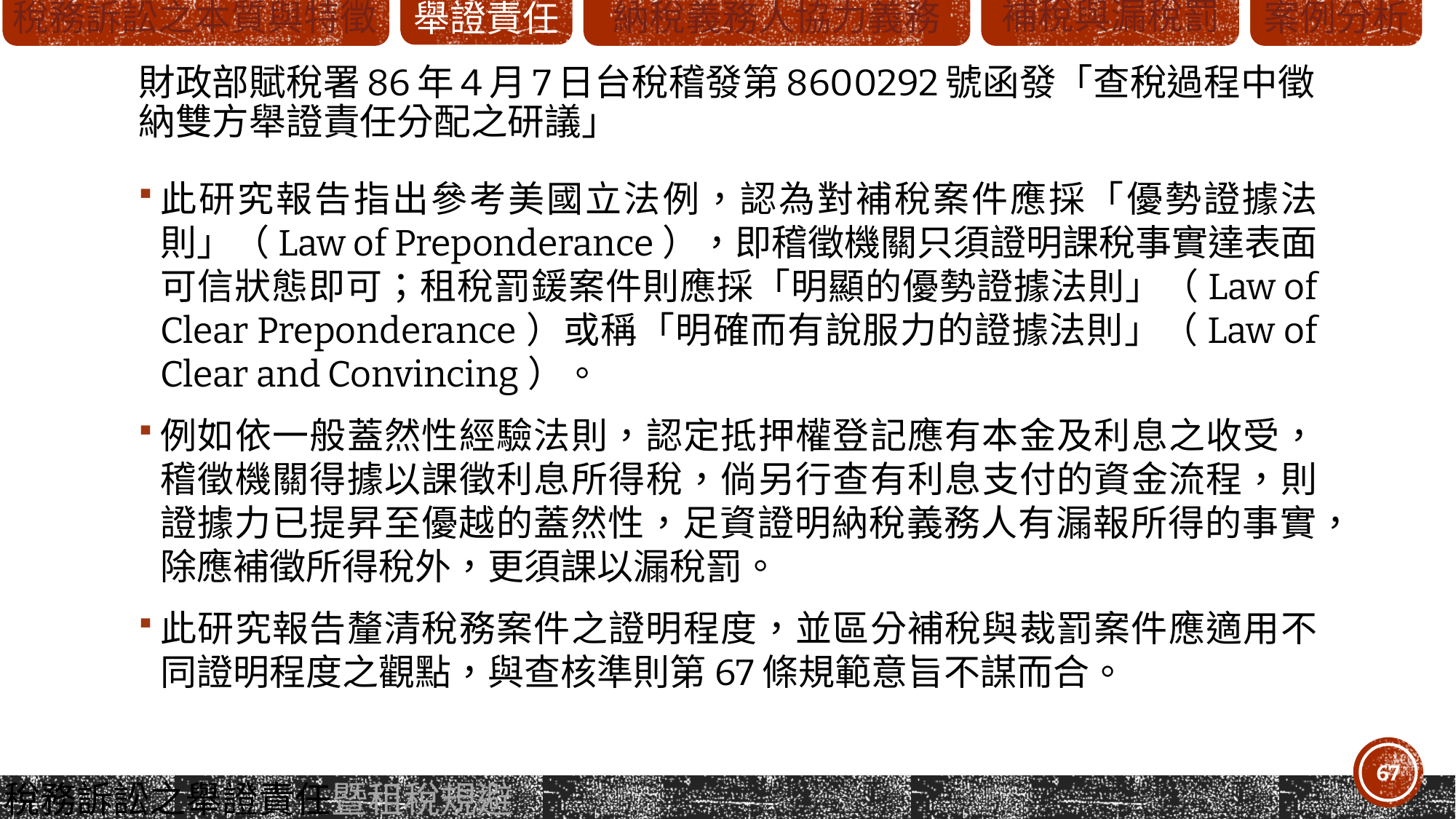

# 財政部賦稅署86年4月7日台稅稽發第8600292號函發「查稅過程中徵納雙方舉證責任分配之研議」
此研究報告指出參考美國立法例，認為對補稅案件應採「優勢證據法則」（Law of Preponderance），即稽徵機關只須證明課稅事實達表面可信狀態即可；租稅罰鍰案件則應採「明顯的優勢證據法則」（Law of Clear Preponderance）或稱「明確而有說服力的證據法則」（Law of Clear and Convincing）。
例如依一般蓋然性經驗法則，認定抵押權登記應有本金及利息之收受，稽徵機關得據以課徵利息所得稅，倘另行查有利息支付的資金流程，則證據力已提昇至優越的蓋然性，足資證明納稅義務人有漏報所得的事實，除應補徵所得稅外，更須課以漏稅罰。
此研究報告釐清稅務案件之證明程度，並區分補稅與裁罰案件應適用不同證明程度之觀點，與查核準則第67條規範意旨不謀而合。